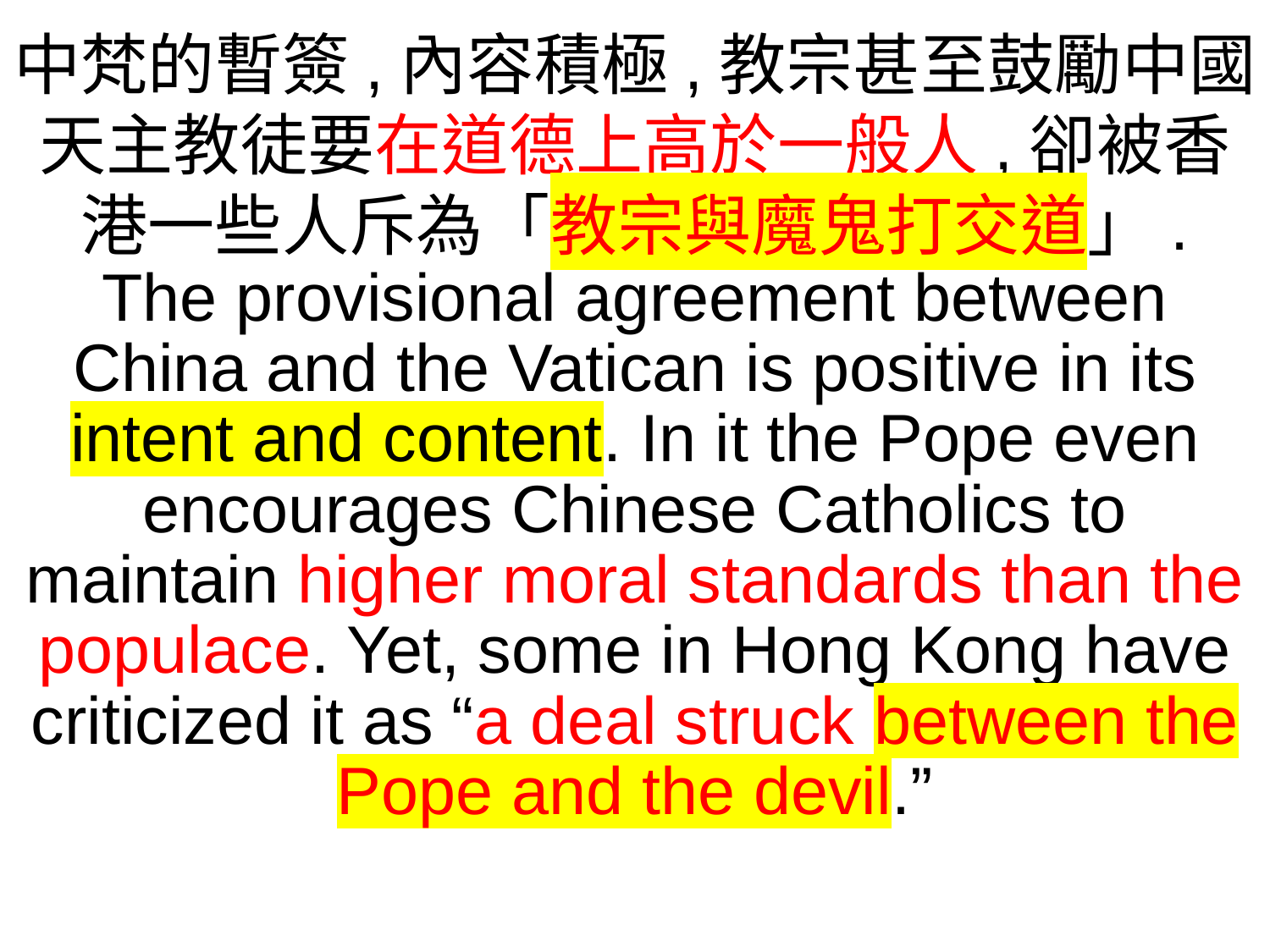

中梵的暫簽,內容積極,教宗甚至鼓勵中國天主教徒要在道德上高於一般人,卻被香港一些人斥為「教宗與魔鬼打交道」.
The provisional agreement between China and the Vatican is positive in its intent and content. In it the Pope even encourages Chinese Catholics to maintain higher moral standards than the populace. Yet, some in Hong Kong have criticized it as “a deal struck between the Pope and the devil.”